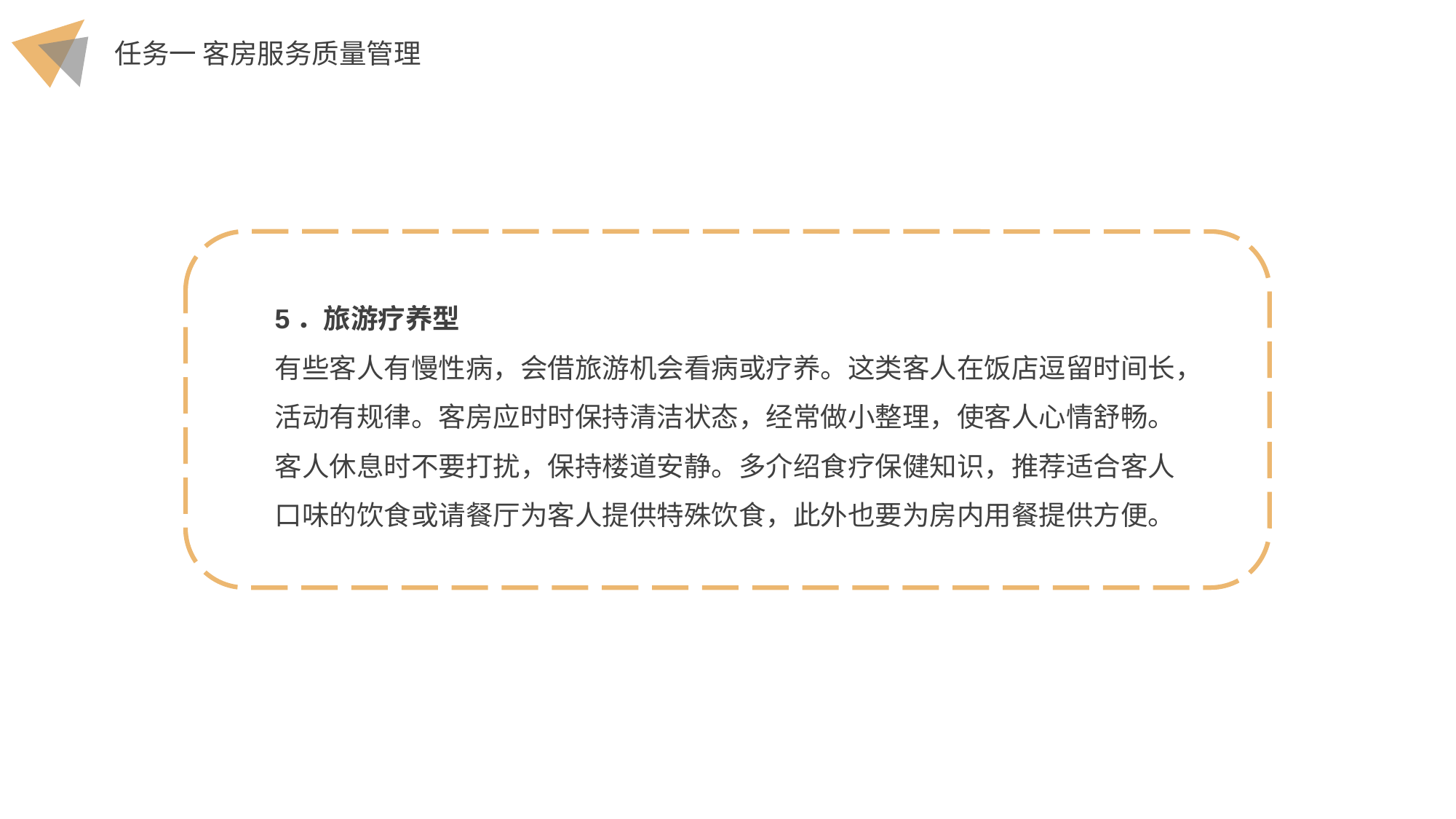

5．旅游疗养型
有些客人有慢性病，会借旅游机会看病或疗养。这类客人在饭店逗留时间长，活动有规律。客房应时时保持清洁状态，经常做小整理，使客人心情舒畅。客人休息时不要打扰，保持楼道安静。多介绍食疗保健知识，推荐适合客人口味的饮食或请餐厅为客人提供特殊饮食，此外也要为房内用餐提供方便。